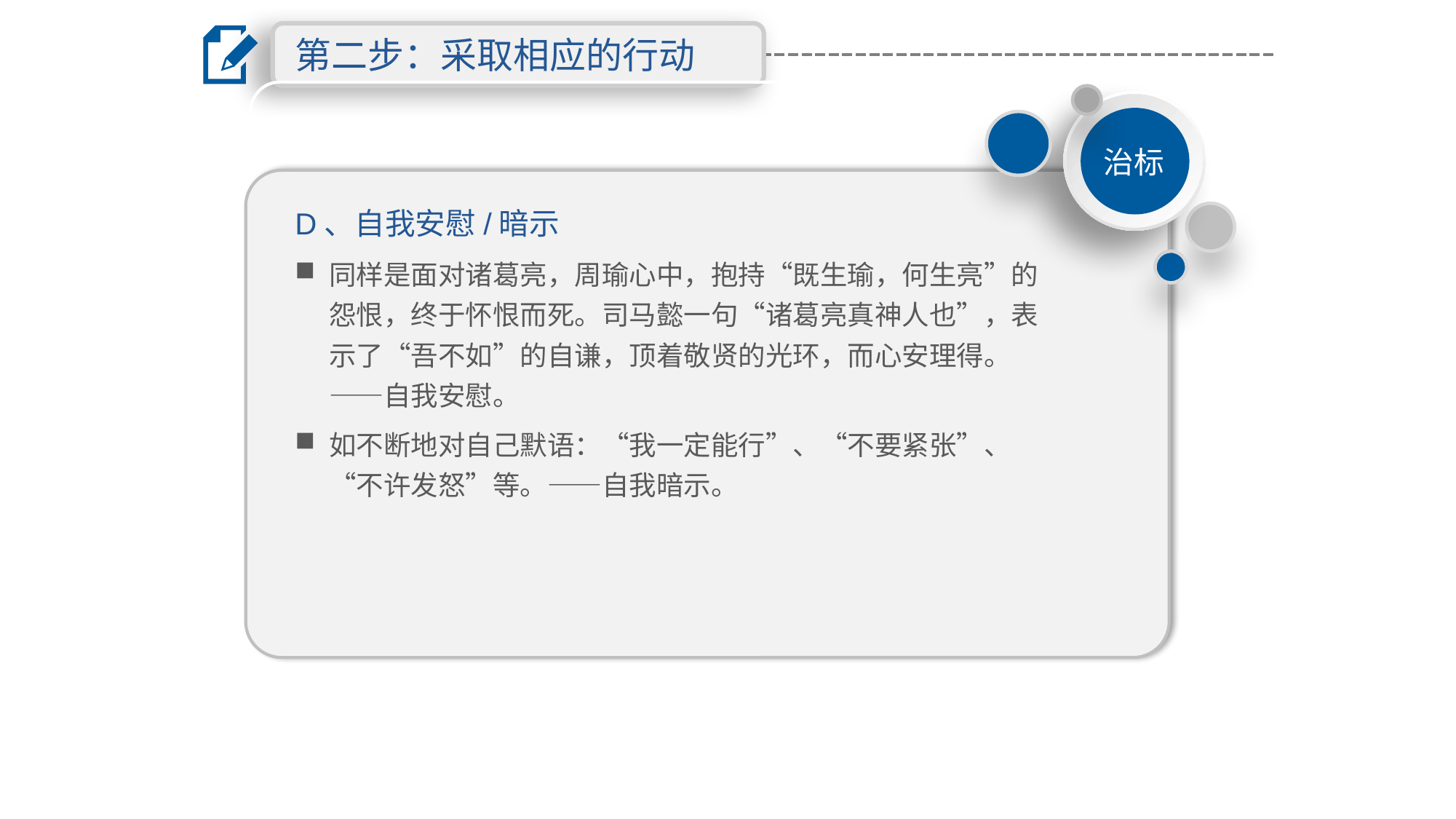

第二步：采取相应的行动

治标
D、自我安慰/暗示
同样是面对诸葛亮，周瑜心中，抱持“既生瑜，何生亮”的怨恨，终于怀恨而死。司马懿一句“诸葛亮真神人也”，表示了“吾不如”的自谦，顶着敬贤的光环，而心安理得。——自我安慰。
如不断地对自己默语：“我一定能行”、“不要紧张”、“不许发怒”等。——自我暗示。